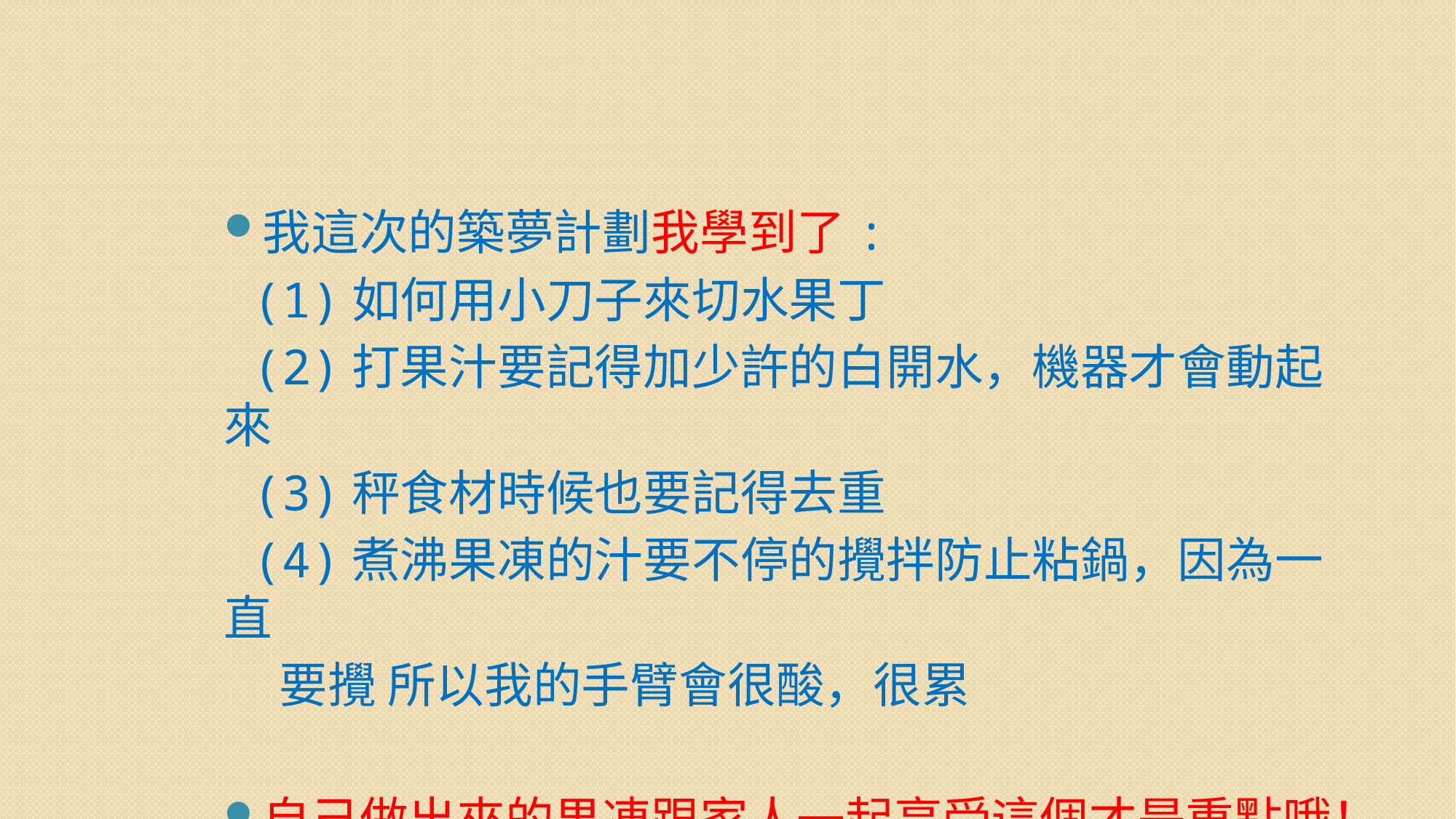

#
我這次的築夢計劃我學到了:
 (1)如何用小刀子來切水果丁
 (2)打果汁要記得加少許的白開水，機器才會動起來
 (3)秤食材時候也要記得去重
 (4)煮沸果凍的汁要不停的攪拌防止粘鍋，因為一直
    要攪 所以我的手臂會很酸，很累

自己做出來的果凍跟家人一起享受這個才是重點哦！